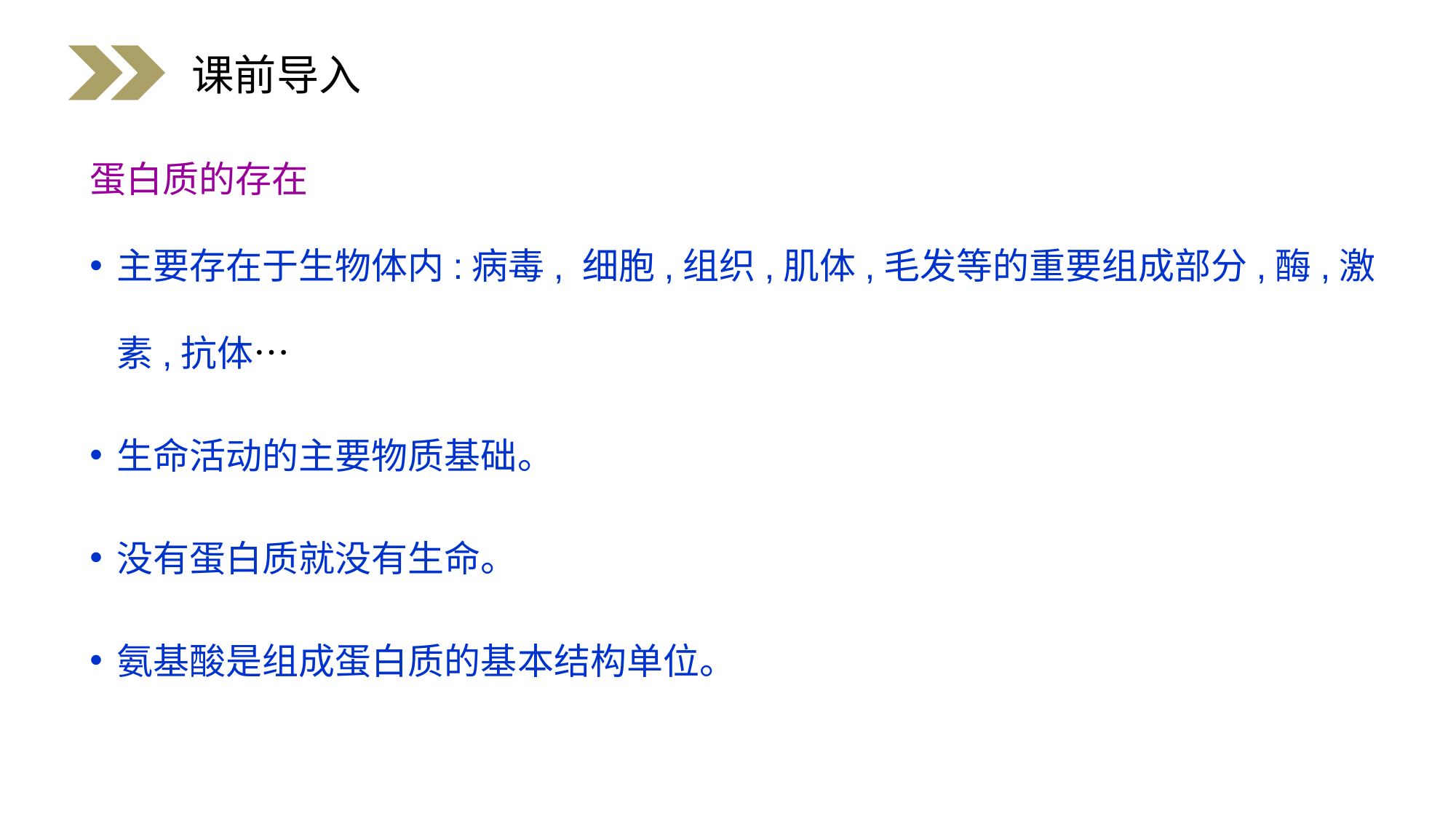

课前导入
蛋白质的存在

主要存在于生物体内:病毒, 细胞,组织,肌体,毛发等的重要组成部分,酶,激素,抗体…
生命活动的主要物质基础。
没有蛋白质就没有生命。
氨基酸是组成蛋白质的基本结构单位。